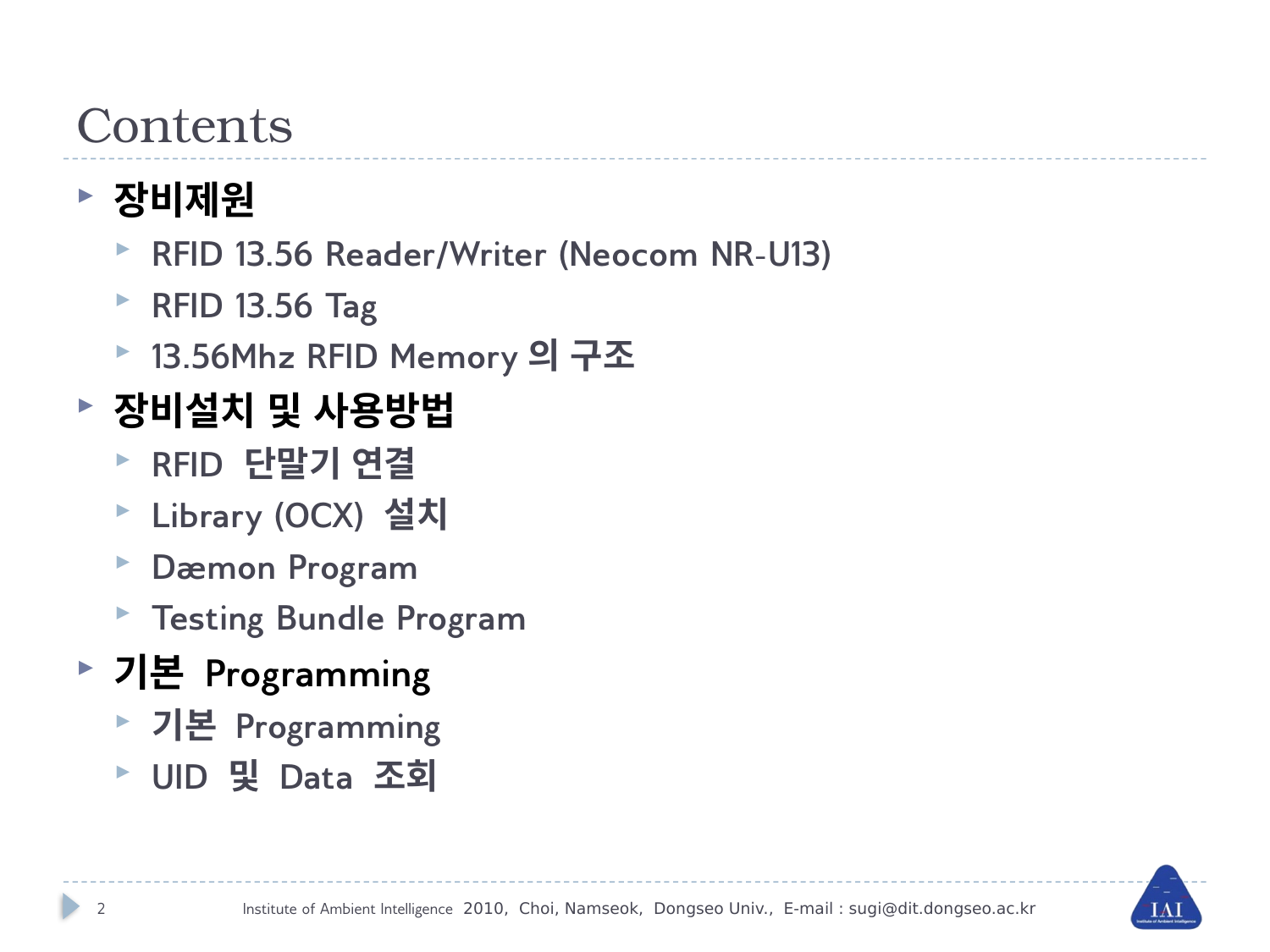

# Contents
장비제원
RFID 13.56 Reader/Writer (Neocom NR-U13)
RFID 13.56 Tag
13.56Mhz RFID Memory의 구조
장비설치 및 사용방법
RFID 단말기 연결
Library (OCX) 설치
Daemon Program
Testing Bundle Program
기본 Programming
기본 Programming
UID 및 Data 조회